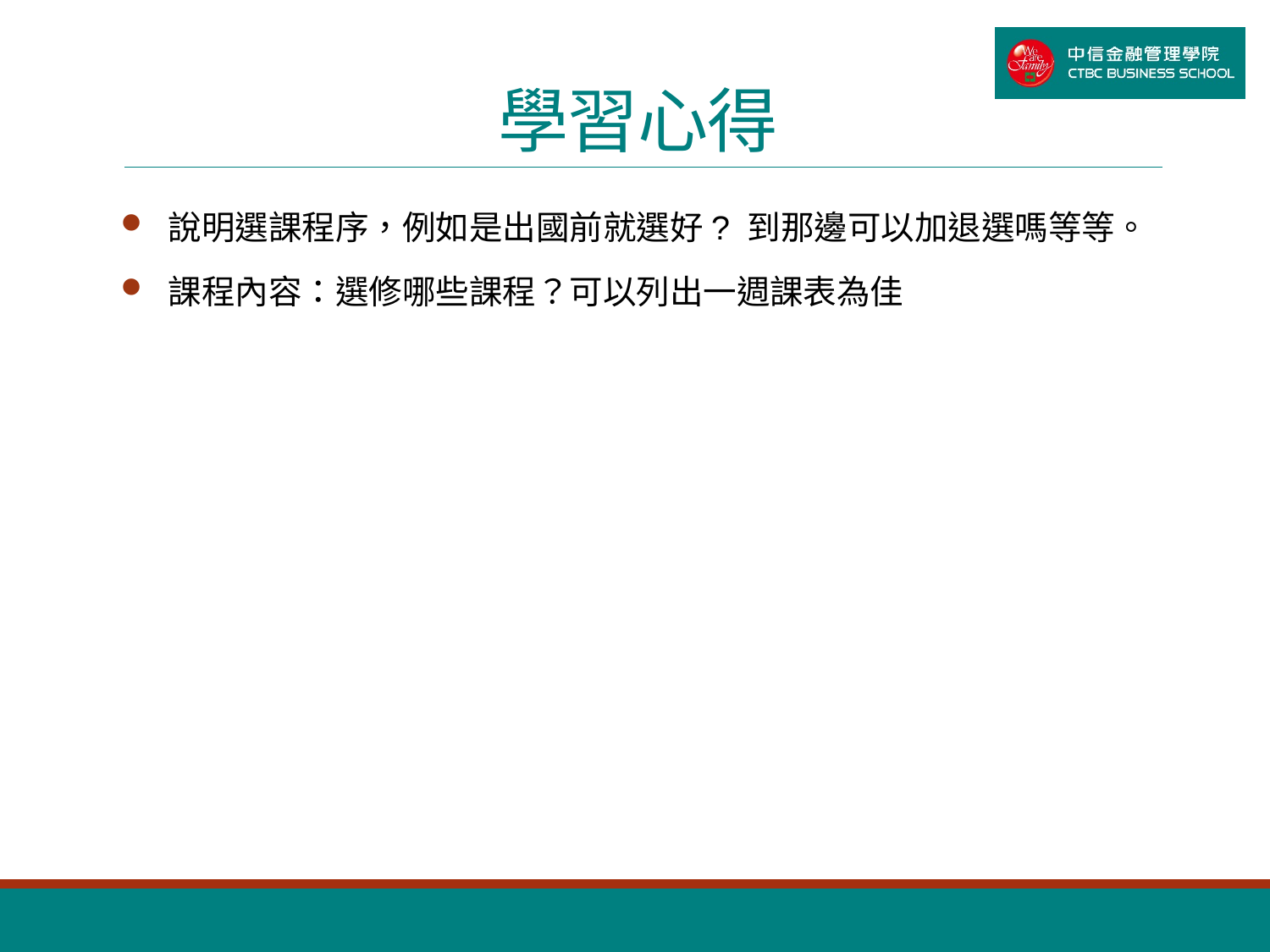

# 學習心得
說明選課程序，例如是出國前就選好? 到那邊可以加退選嗎等等。
課程內容：選修哪些課程？可以列出一週課表為佳